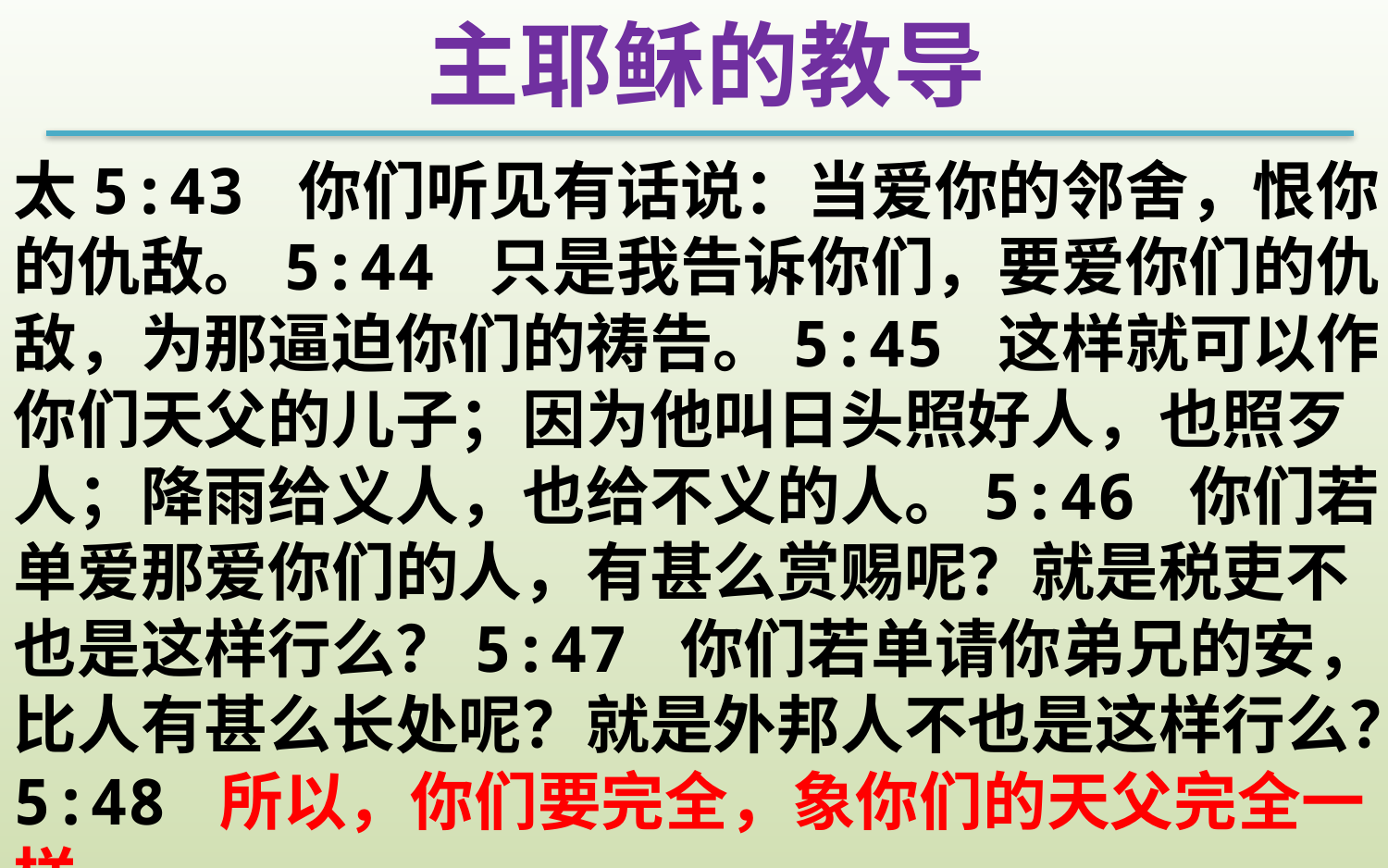

主耶稣的教导
太5:43 你们听见有话说：当爱你的邻舍，恨你的仇敌。5:44 只是我告诉你们，要爱你们的仇敌，为那逼迫你们的祷告。5:45 这样就可以作你们天父的儿子；因为他叫日头照好人，也照歹人；降雨给义人，也给不义的人。5:46 你们若单爱那爱你们的人，有甚么赏赐呢？就是税吏不也是这样行么？5:47 你们若单请你弟兄的安，比人有甚么长处呢？就是外邦人不也是这样行么？
5:48 所以，你们要完全，象你们的天父完全一样。